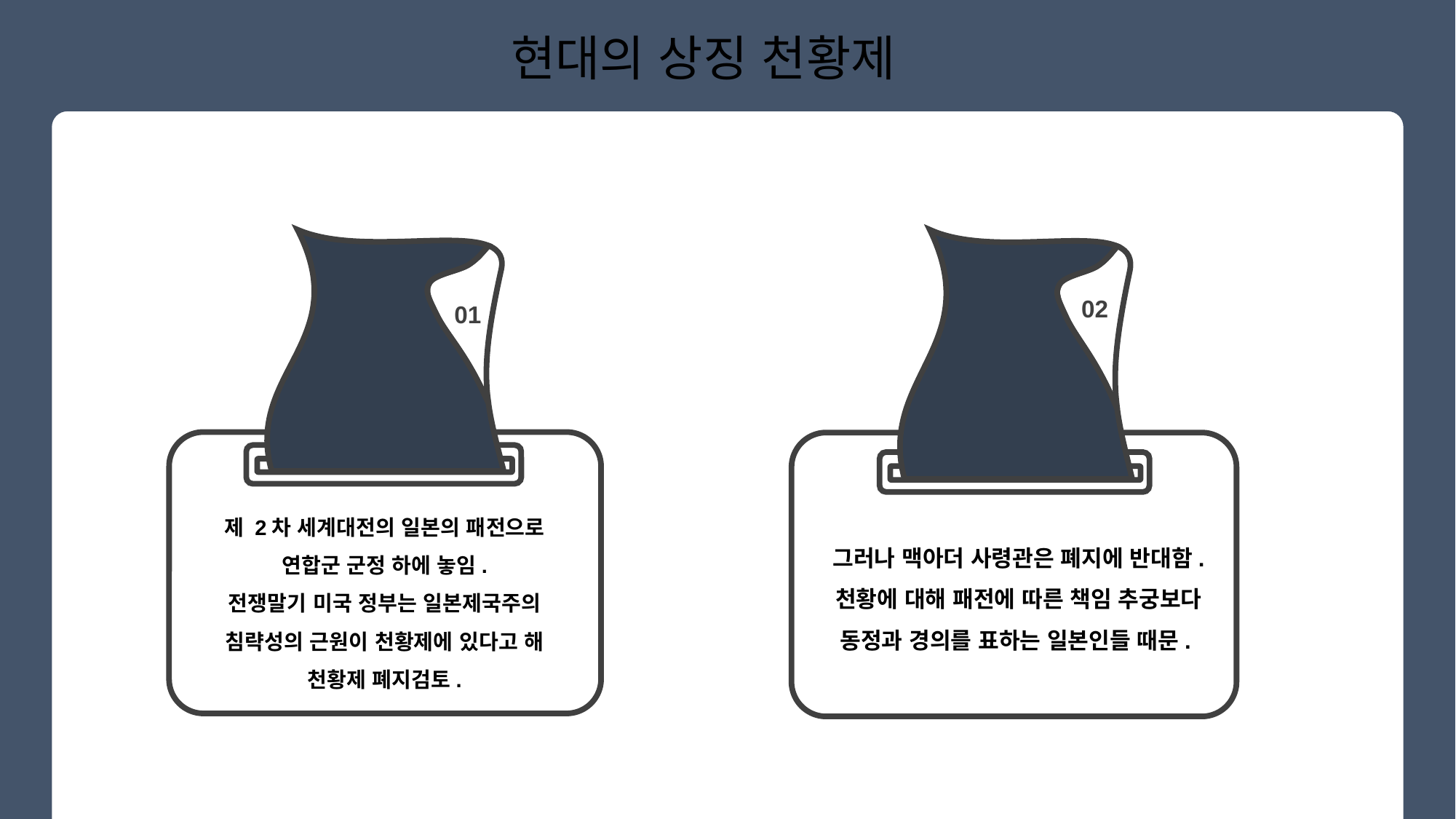

현대의 상징 천황제

02
01

제 2차 세계대전의 일본의 패전으로 연합군 군정 하에 놓임.
전쟁말기 미국 정부는 일본제국주의 침략성의 근원이 천황제에 있다고 해 천황제 폐지검토.
그러나 맥아더 사령관은 폐지에 반대함.
천황에 대해 패전에 따른 책임 추궁보다 동정과 경의를 표하는 일본인들 때문.